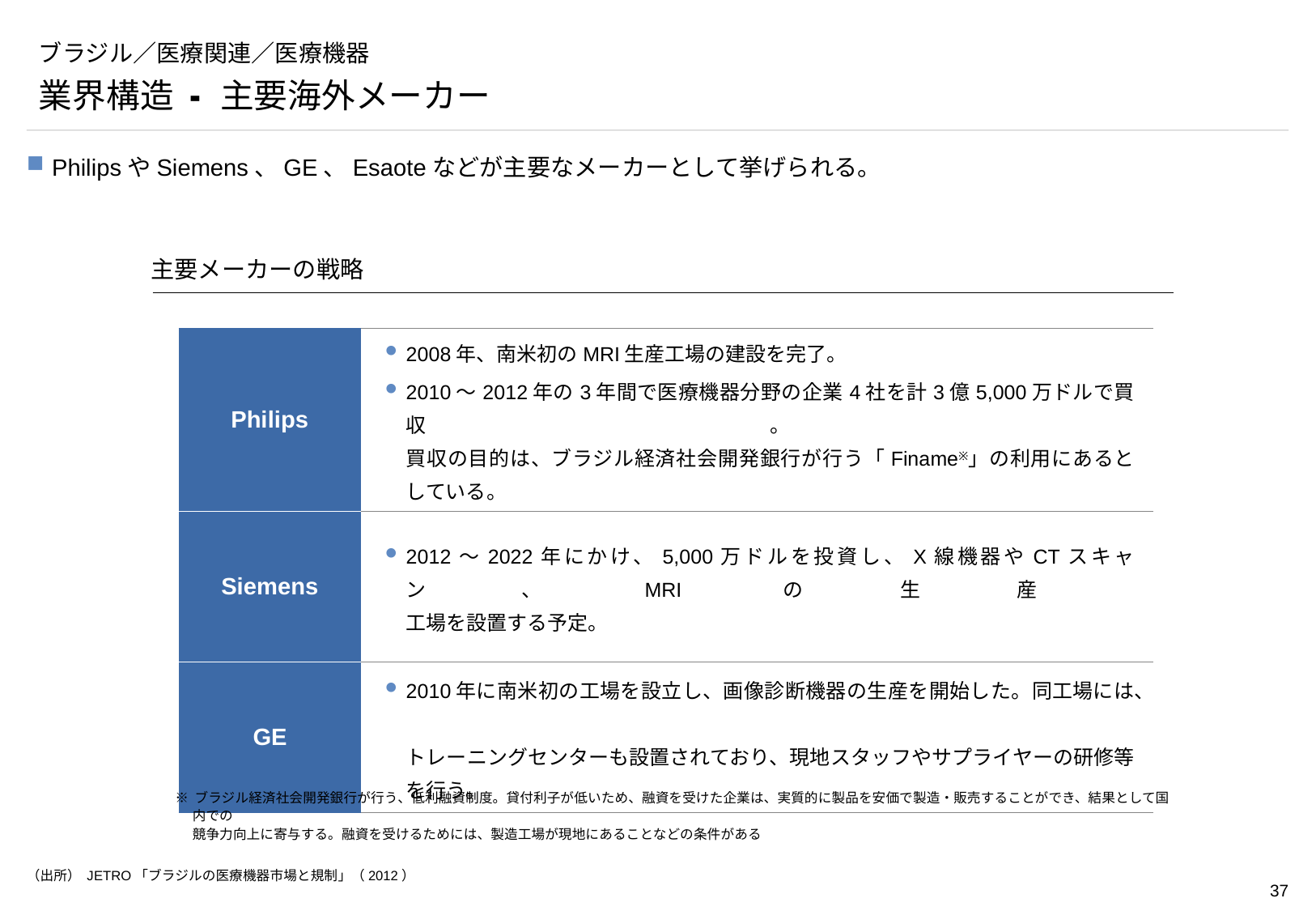

# ブラジル／医療関連／医療機器
業界構造 - 主要海外メーカー
PhilipsやSiemens、GE、Esaoteなどが主要なメーカーとして挙げられる。
主要メーカーの戦略
| Philips | 2008年、南米初のMRI生産工場の建設を完了。 2010～2012年の3年間で医療機器分野の企業4社を計3億5,000万ドルで買収。 買収の目的は、ブラジル経済社会開発銀行が行う「Finame※」の利用にあるとしている。 |
| --- | --- |
| Siemens | 2012～2022年にかけ、5,000万ドルを投資し、X線機器やCTスキャン、MRIの生産 工場を設置する予定。 |
| GE | 2010年に南米初の工場を設立し、画像診断機器の生産を開始した。同工場には、 トレーニングセンターも設置されており、現地スタッフやサプライヤーの研修等を行う。 |
※ ブラジル経済社会開発銀行が行う、低利融資制度。貸付利子が低いため、融資を受けた企業は、実質的に製品を安価で製造・販売することができ、結果として国内での
競争力向上に寄与する。融資を受けるためには、製造工場が現地にあることなどの条件がある
（出所） JETRO「ブラジルの医療機器市場と規制」（2012）